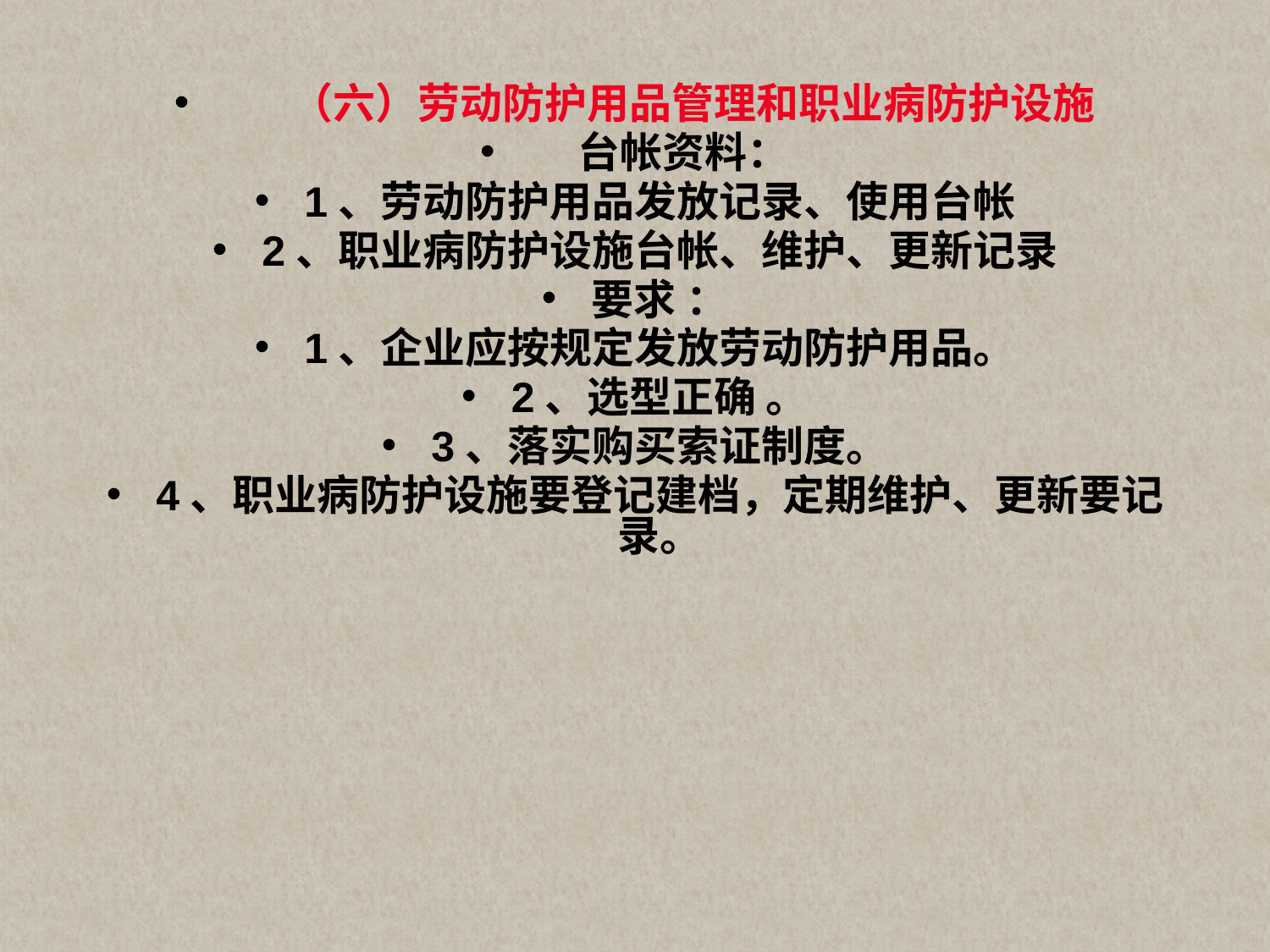

（六）劳动防护用品管理和职业病防护设施
    台帐资料：
1、劳动防护用品发放记录、使用台帐
2、职业病防护设施台帐、维护、更新记录
要求 ：
1、企业应按规定发放劳动防护用品。
2、选型正确 。
3、落实购买索证制度。
4、职业病防护设施要登记建档，定期维护、更新要记录。